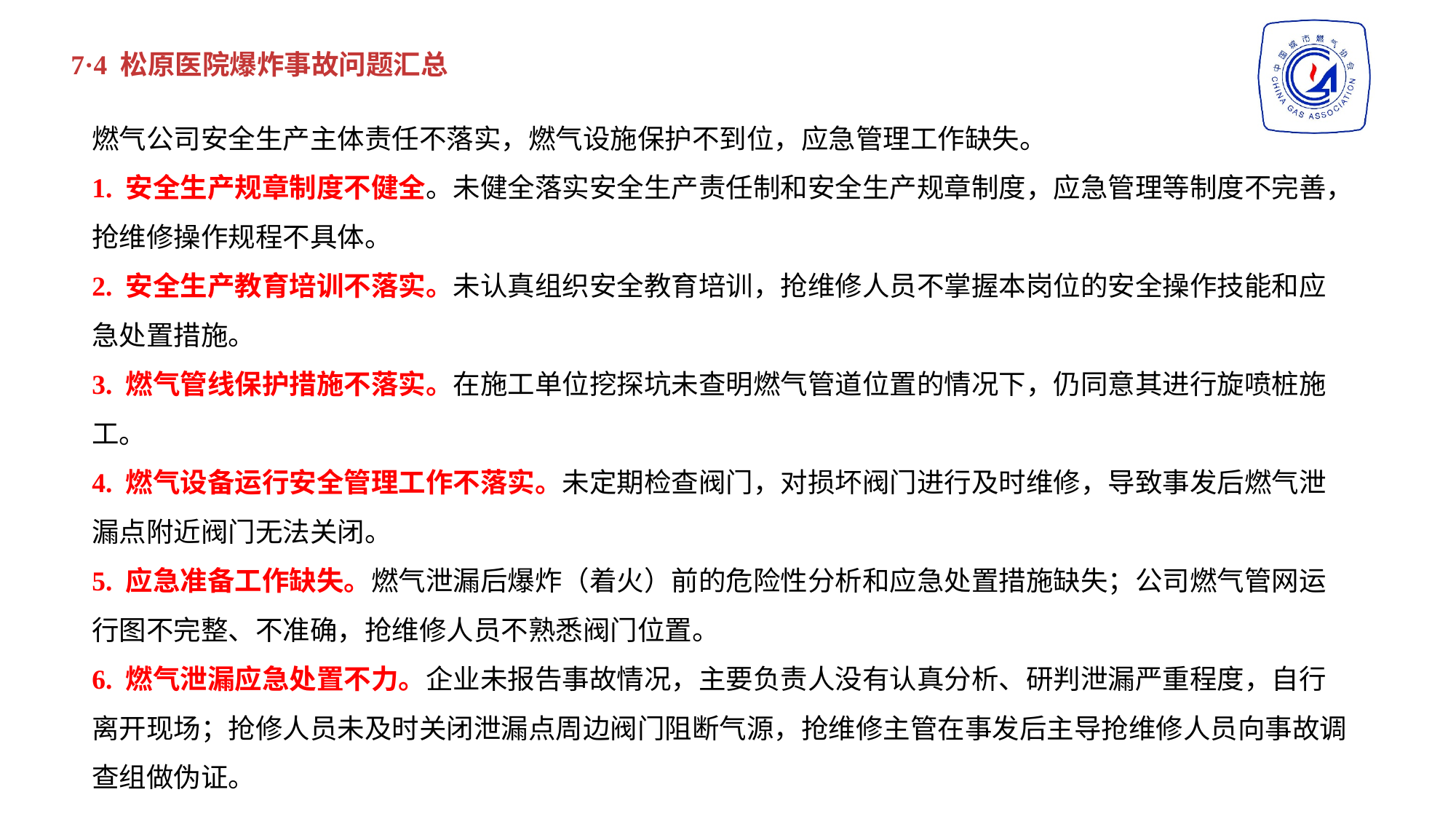

7·4 松原医院爆炸事故问题汇总
燃气公司安全生产主体责任不落实，燃气设施保护不到位，应急管理工作缺失。
1. 安全生产规章制度不健全。未健全落实安全生产责任制和安全生产规章制度，应急管理等制度不完善，抢维修操作规程不具体。
2. 安全生产教育培训不落实。未认真组织安全教育培训，抢维修人员不掌握本岗位的安全操作技能和应急处置措施。
3. 燃气管线保护措施不落实。在施工单位挖探坑未查明燃气管道位置的情况下，仍同意其进行旋喷桩施工。
4. 燃气设备运行安全管理工作不落实。未定期检查阀门，对损坏阀门进行及时维修，导致事发后燃气泄漏点附近阀门无法关闭。
5. 应急准备工作缺失。燃气泄漏后爆炸（着火）前的危险性分析和应急处置措施缺失；公司燃气管网运行图不完整、不准确，抢维修人员不熟悉阀门位置。
6. 燃气泄漏应急处置不力。企业未报告事故情况，主要负责人没有认真分析、研判泄漏严重程度，自行离开现场；抢修人员未及时关闭泄漏点周边阀门阻断气源，抢维修主管在事发后主导抢维修人员向事故调查组做伪证。